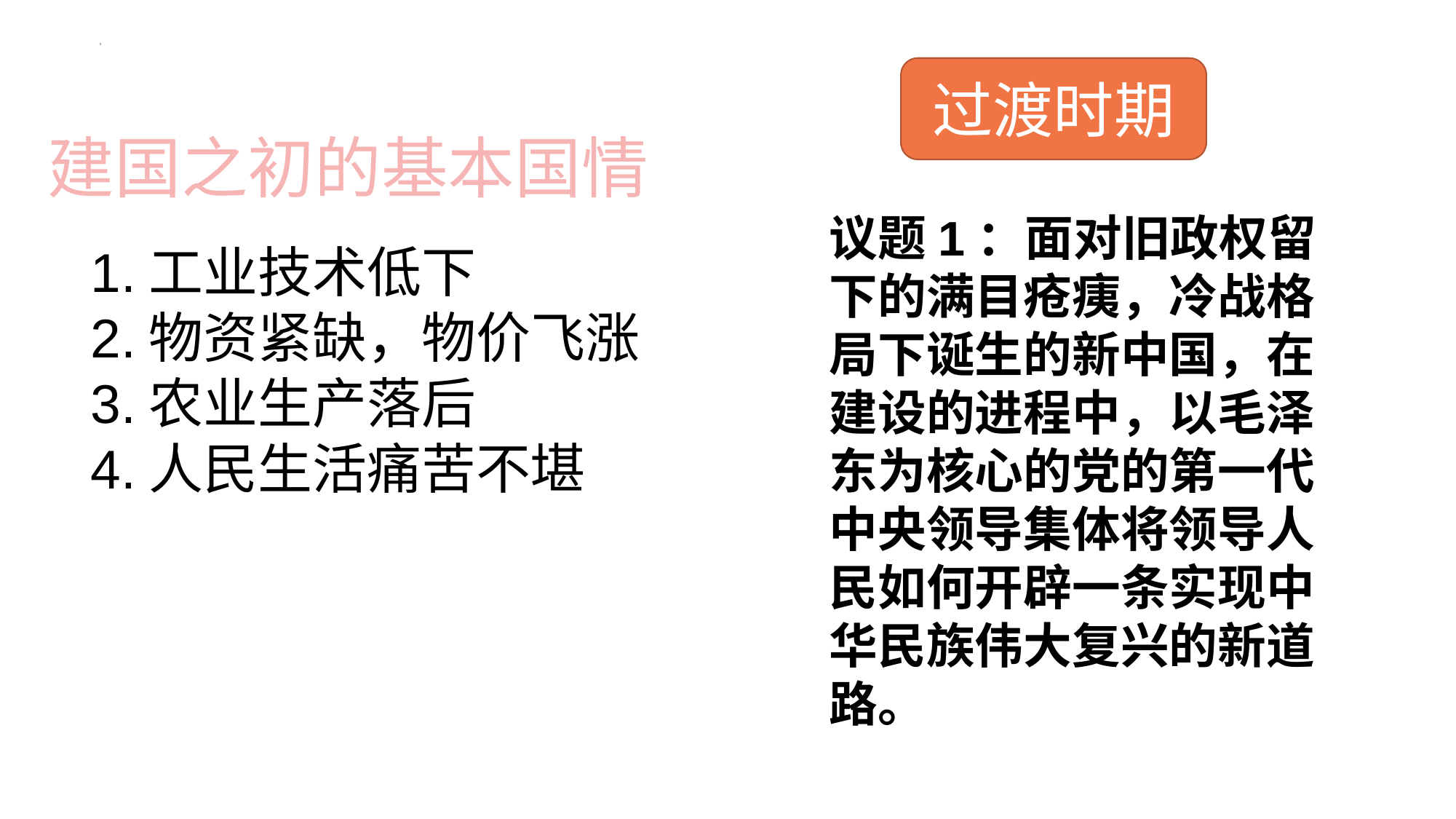

过渡时期
# 建国之初的基本国情

1.工业技术低下
2.物资紧缺，物价飞涨
3.农业生产落后
4.人民生活痛苦不堪
议题1：面对旧政权留下的满目疮痍，冷战格局下诞生的新中国，在建设的进程中，以毛泽东为核心的党的第一代中央领导集体将领导人民如何开辟一条实现中华民族伟大复兴的新道路。